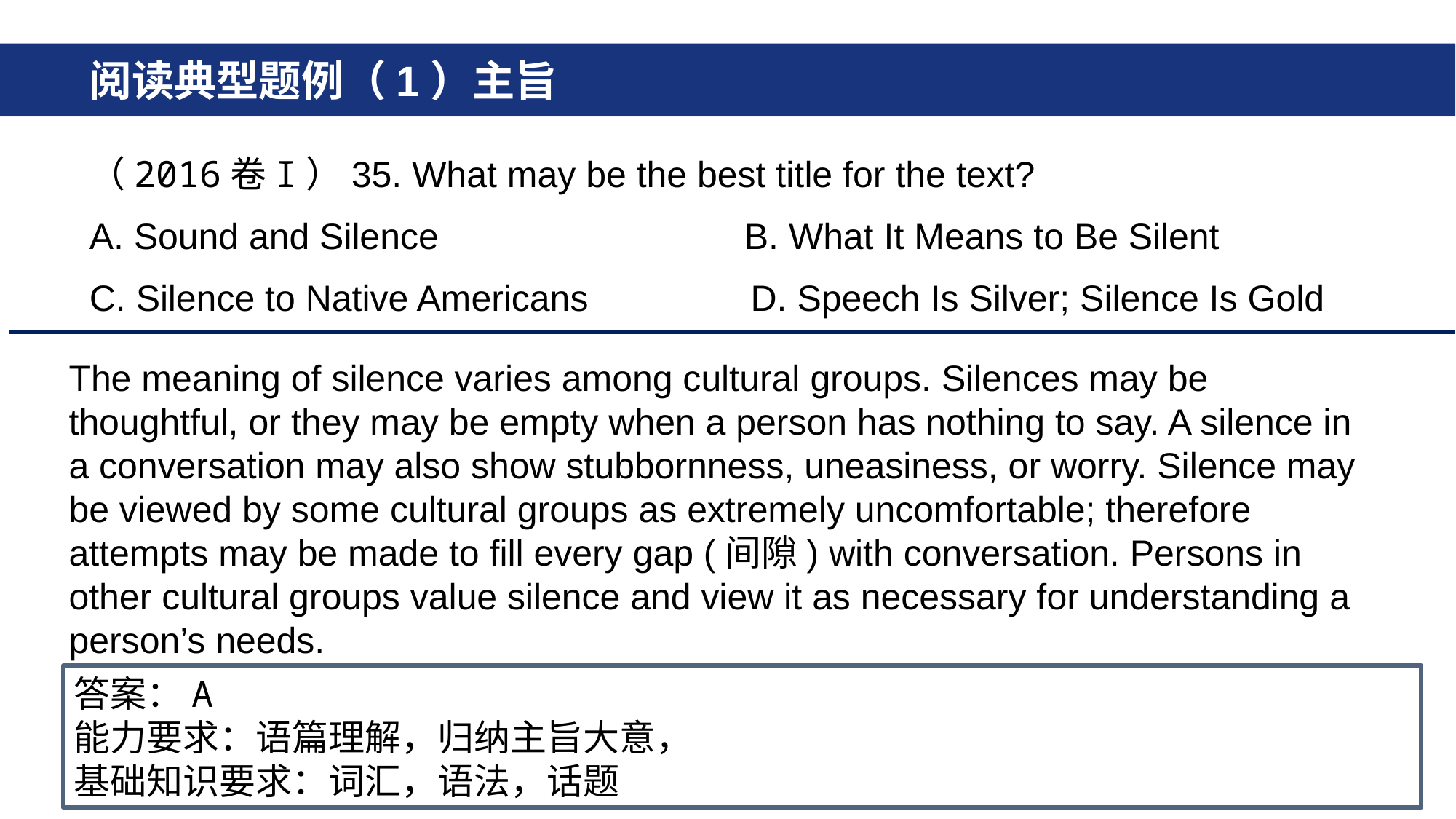

# 阅读典型题例（1）主旨
（2016卷I）35. What may be the best title for the text?
A. Sound and Silence                           	B. What It Means to Be Silent
C. Silence to Native Americans                D. Speech Is Silver; Silence Is Gold

The meaning of silence varies among cultural groups. Silences may be thoughtful, or they may be empty when a person has nothing to say. A silence in a conversation may also show stubbornness, uneasiness, or worry. Silence may be viewed by some cultural groups as extremely uncomfortable; therefore attempts may be made to fill every gap (间隙) with conversation. Persons in other cultural groups value silence and view it as necessary for understanding a person’s needs.
答案：A
能力要求：语篇理解，归纳主旨大意，
基础知识要求：词汇，语法，话题